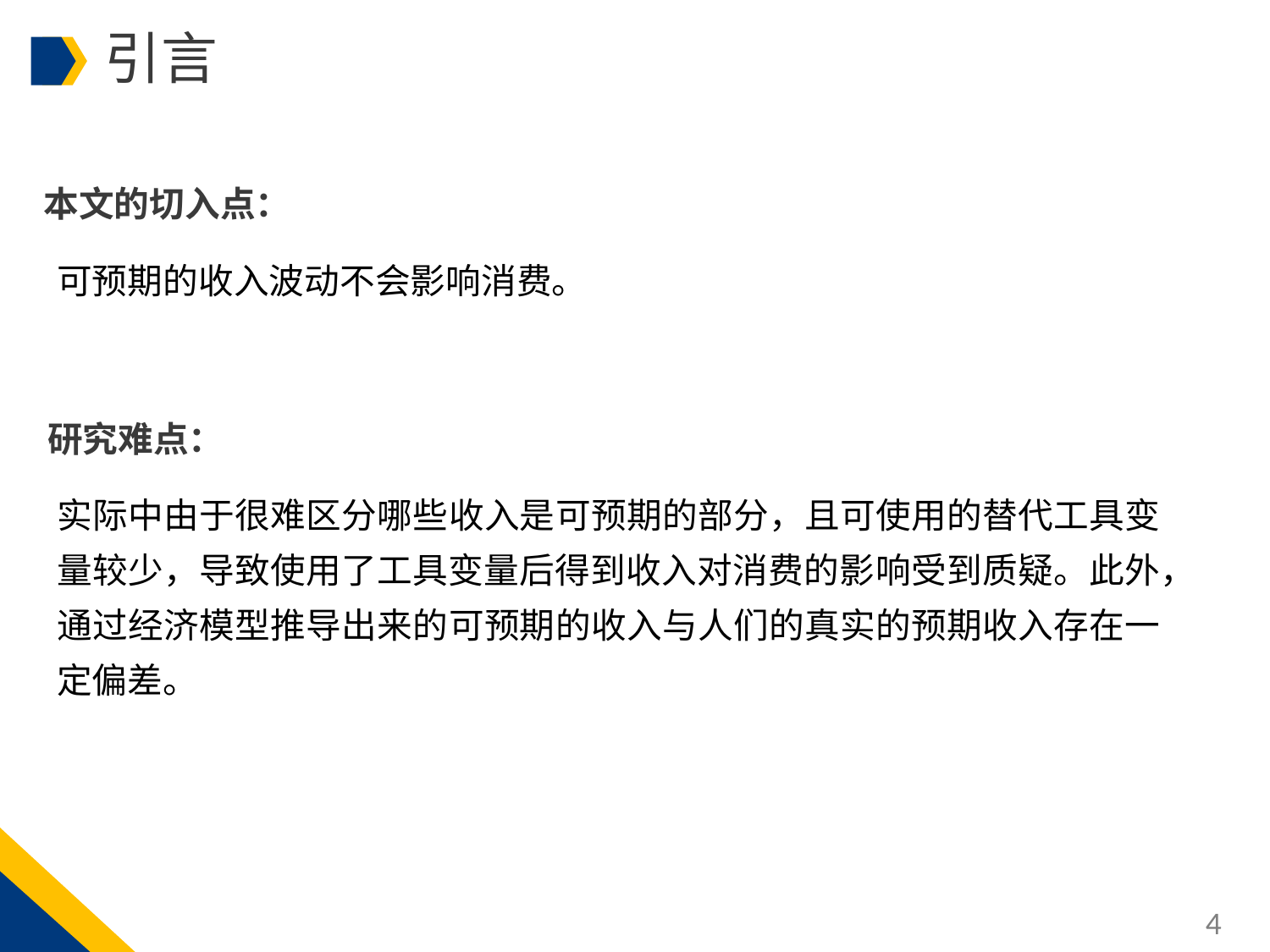

引言

本文的切入点：
可预期的收入波动不会影响消费。
研究难点：
实际中由于很难区分哪些收入是可预期的部分，且可使用的替代工具变量较少，导致使用了工具变量后得到收入对消费的影响受到质疑。此外，通过经济模型推导出来的可预期的收入与人们的真实的预期收入存在一定偏差。